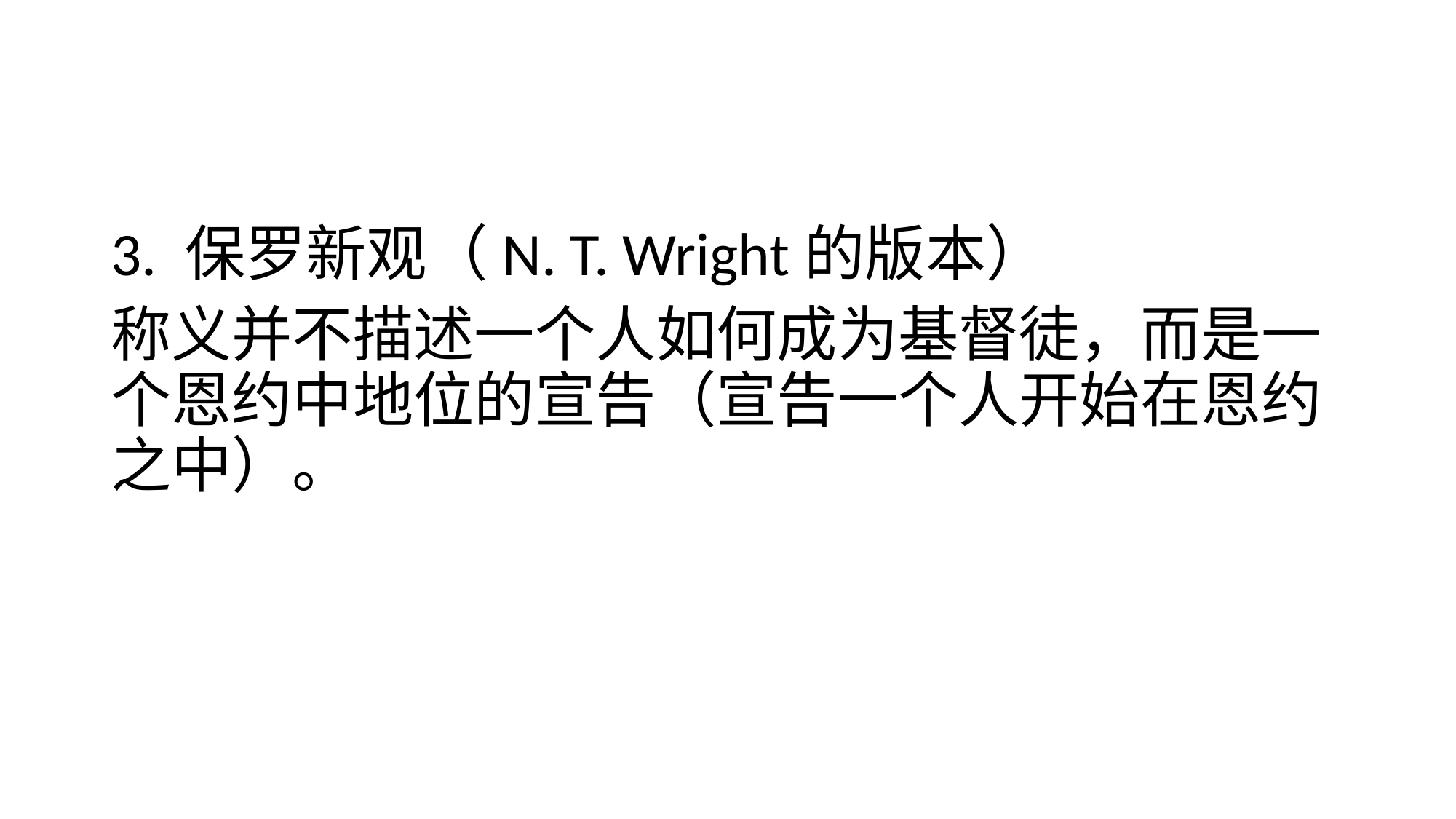

#
3. 保罗新观（N. T. Wright的版本）
称义并不描述一个人如何成为基督徒，而是一个恩约中地位的宣告（宣告一个人开始在恩约之中）。